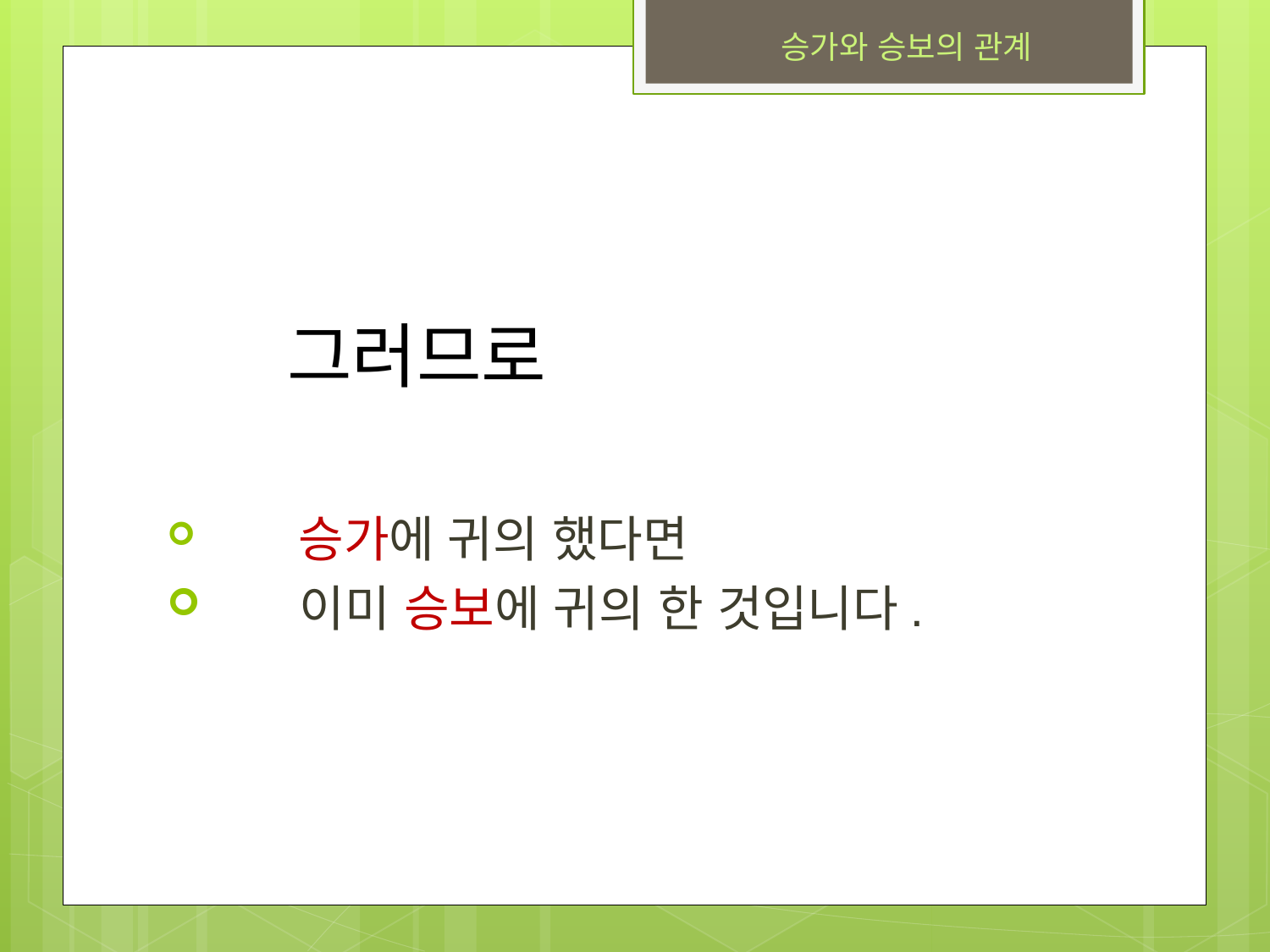

승가와 승보의 관계
#
그러므로

       승가에 귀의 했다면
      이미 승보에 귀의 한 것입니다.